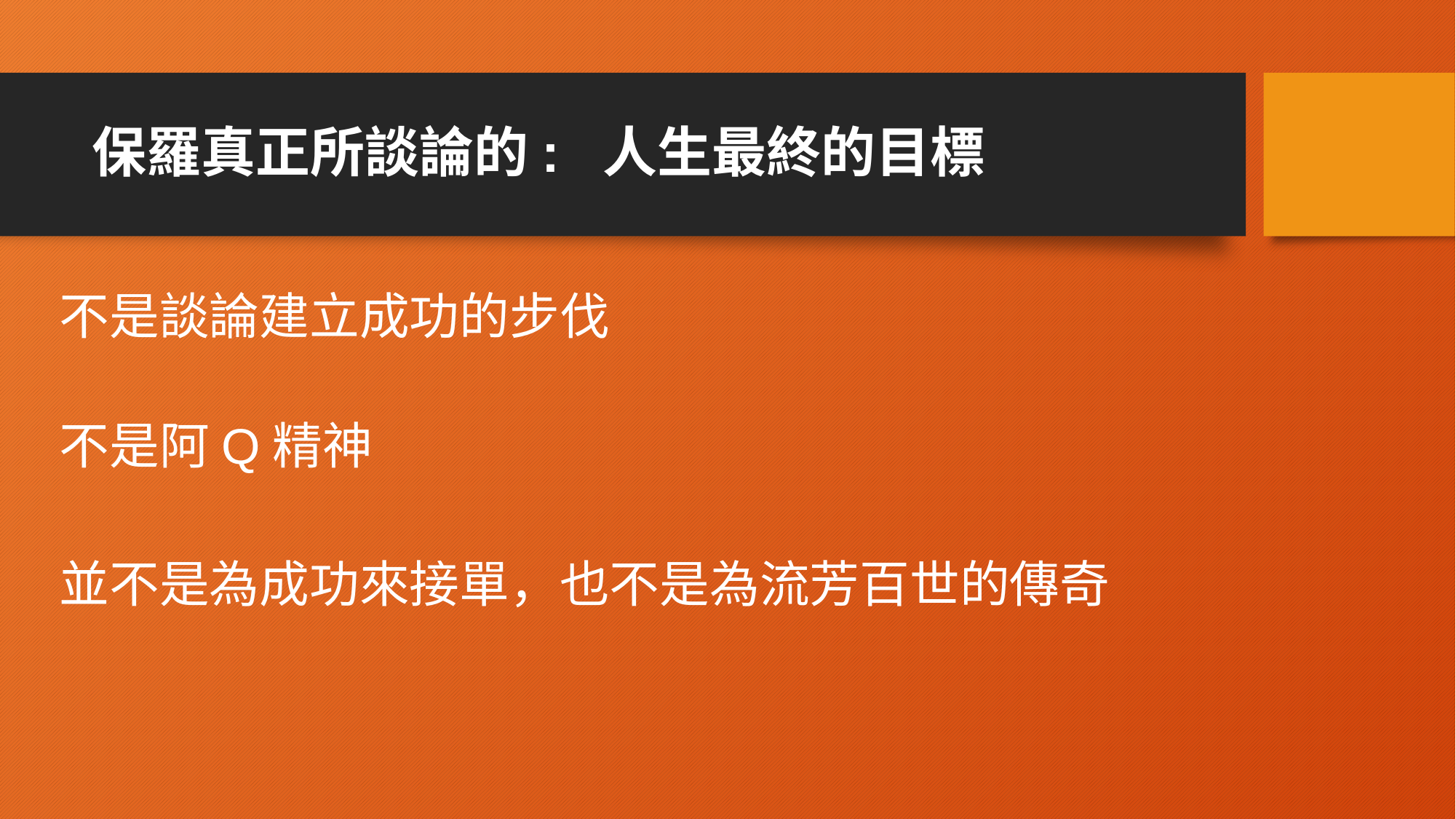

# 保羅真正所談論的:  人生最終的目標
不是談論建立成功的步伐
不是阿Q精神

並不是為成功來接單，也不是為流芳百世的傳奇